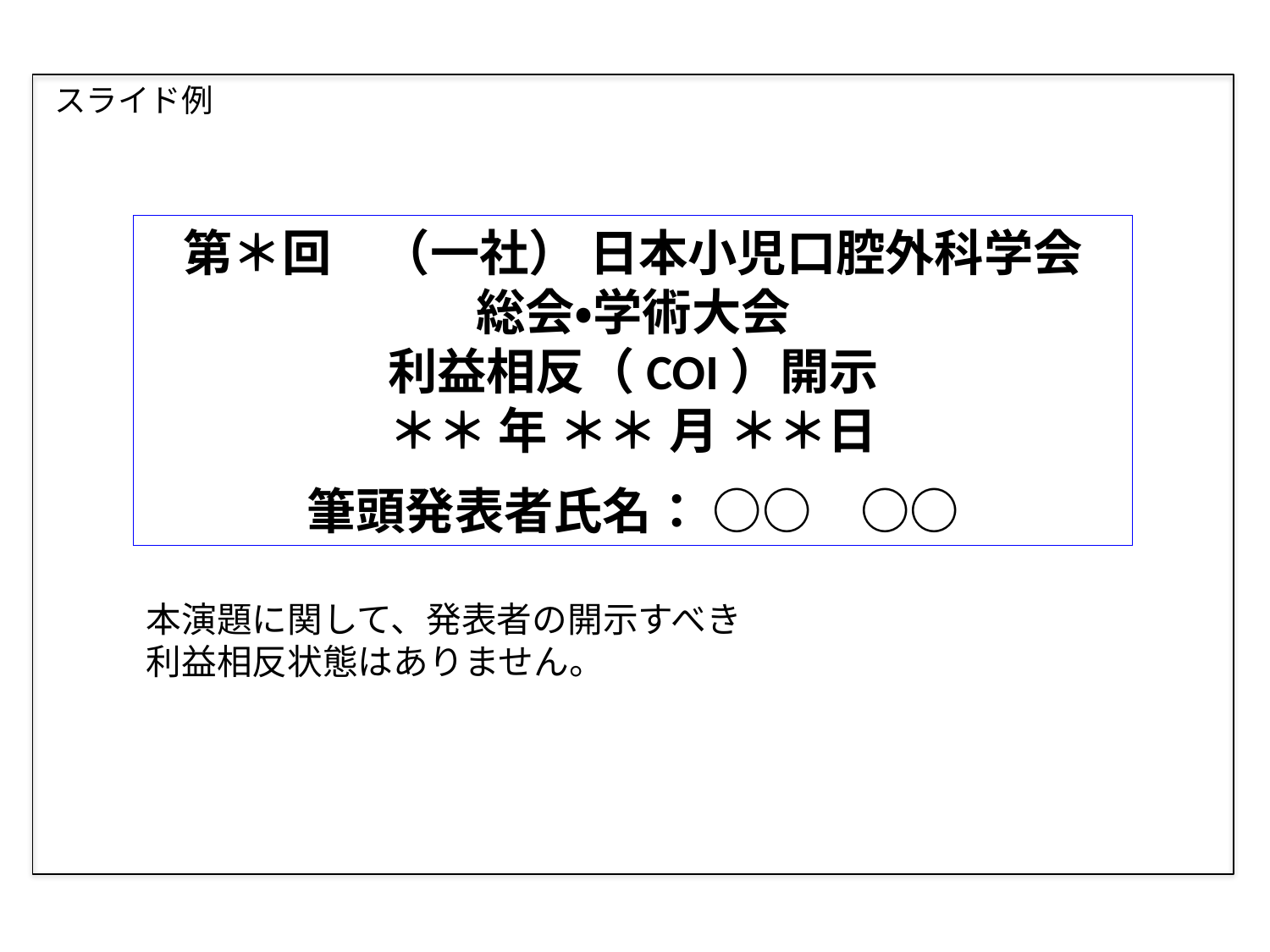

スライド例
第＊回　（一社） 日本小児口腔外科学会
総会・学術大会
利益相反（COI）開示
＊＊ 年 ＊＊ 月 ＊＊日
筆頭発表者氏名： ○○　○○
本演題に関して、発表者の開示すべき
利益相反状態はありません。